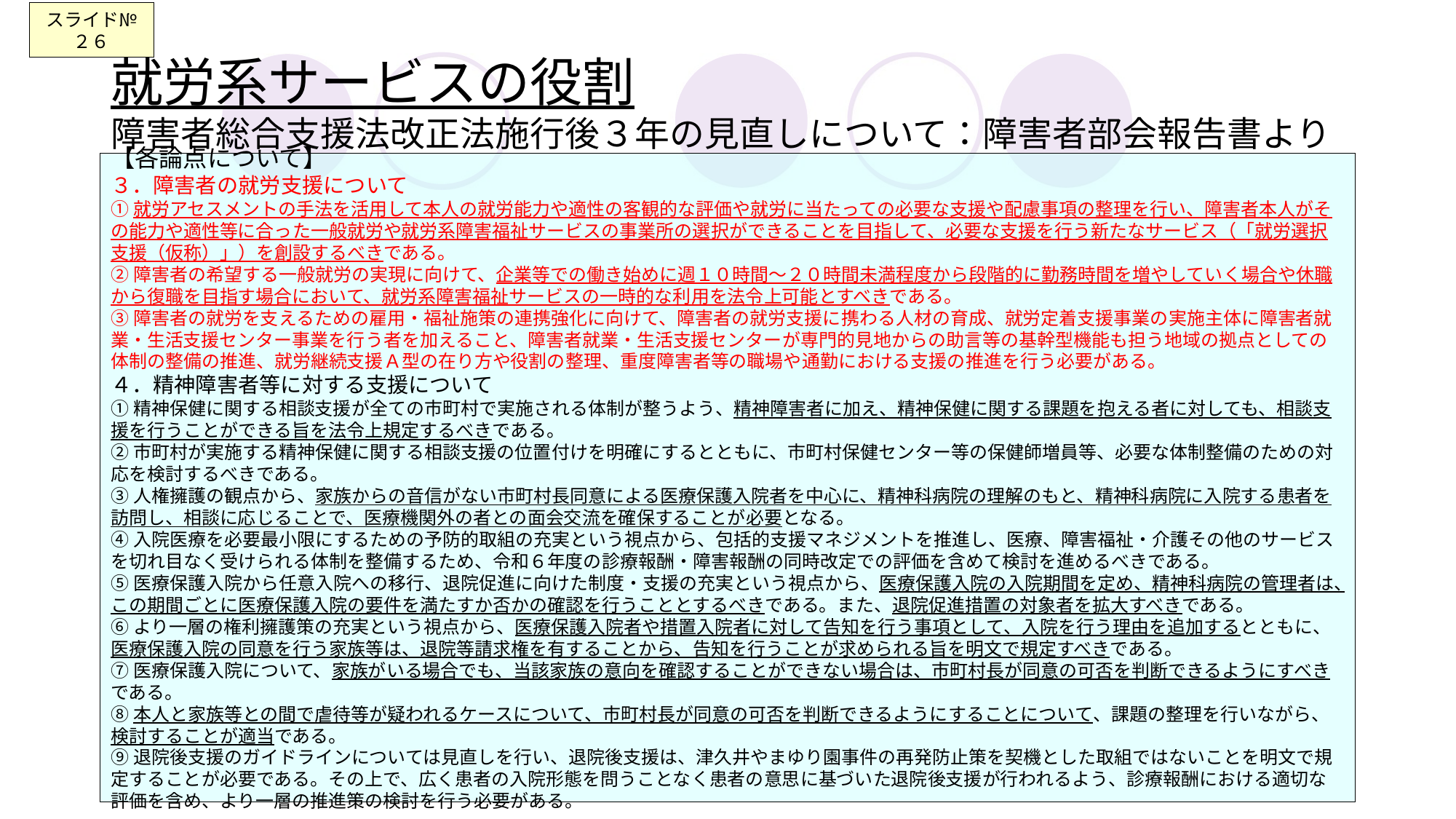

スライド№２６
# 就労系サービスの役割 障害者総合支援法改正法施行後３年の見直しについて：障害者部会報告書より
【各論点について】
３．障害者の就労支援について
①就労アセスメントの手法を活用して本人の就労能力や適性の客観的な評価や就労に当たっての必要な支援や配慮事項の整理を行い、障害者本人がその能力や適性等に合った一般就労や就労系障害福祉サービスの事業所の選択ができることを目指して、必要な支援を行う新たなサービス（「就労選択支援（仮称）」）を創設するべきである。
②障害者の希望する一般就労の実現に向けて、企業等での働き始めに週１０時間～２０時間未満程度から段階的に勤務時間を増やしていく場合や休職から復職を目指す場合において、就労系障害福祉サービスの一時的な利用を法令上可能とすべきである。
③障害者の就労を支えるための雇用・福祉施策の連携強化に向けて、障害者の就労支援に携わる人材の育成、就労定着支援事業の実施主体に障害者就業・生活支援センター事業を行う者を加えること、障害者就業・生活支援センターが専門的見地からの助言等の基幹型機能も担う地域の拠点としての体制の整備の推進、就労継続支援Ａ型の在り方や役割の整理、重度障害者等の職場や通勤における支援の推進を行う必要がある。
４．精神障害者等に対する支援について
①精神保健に関する相談支援が全ての市町村で実施される体制が整うよう、精神障害者に加え、精神保健に関する課題を抱える者に対しても、相談支援を行うことができる旨を法令上規定するべきである。
②市町村が実施する精神保健に関する相談支援の位置付けを明確にするとともに、市町村保健センター等の保健師増員等、必要な体制整備のための対応を検討するべきである。
③人権擁護の観点から、家族からの音信がない市町村長同意による医療保護入院者を中心に、精神科病院の理解のもと、精神科病院に入院する患者を訪問し、相談に応じることで、医療機関外の者との面会交流を確保することが必要となる。
④入院医療を必要最小限にするための予防的取組の充実という視点から、包括的支援マネジメントを推進し、医療、障害福祉・介護その他のサービスを切れ目なく受けられる体制を整備するため、令和６年度の診療報酬・障害報酬の同時改定での評価を含めて検討を進めるべきである。
⑤医療保護入院から任意入院への移行、退院促進に向けた制度・支援の充実という視点から、医療保護入院の入院期間を定め、精神科病院の管理者は、この期間ごとに医療保護入院の要件を満たすか否かの確認を行うこととするべきである。また、退院促進措置の対象者を拡大すべきである。
⑥より一層の権利擁護策の充実という視点から、医療保護入院者や措置入院者に対して告知を行う事項として、入院を行う理由を追加するとともに、医療保護入院の同意を行う家族等は、退院等請求権を有することから、告知を行うことが求められる旨を明文で規定すべきである。
⑦医療保護入院について、家族がいる場合でも、当該家族の意向を確認することができない場合は、市町村長が同意の可否を判断できるようにすべきである。
⑧本人と家族等との間で虐待等が疑われるケースについて、市町村長が同意の可否を判断できるようにすることについて、課題の整理を行いながら、検討することが適当である。
⑨退院後支援のガイドラインについては見直しを行い、退院後支援は、津久井やまゆり園事件の再発防止策を契機とした取組ではないことを明文で規定することが必要である。その上で、広く患者の入院形態を問うことなく患者の意思に基づいた退院後支援が行われるよう、診療報酬における適切な評価を含め、より一層の推進策の検討を行う必要がある。